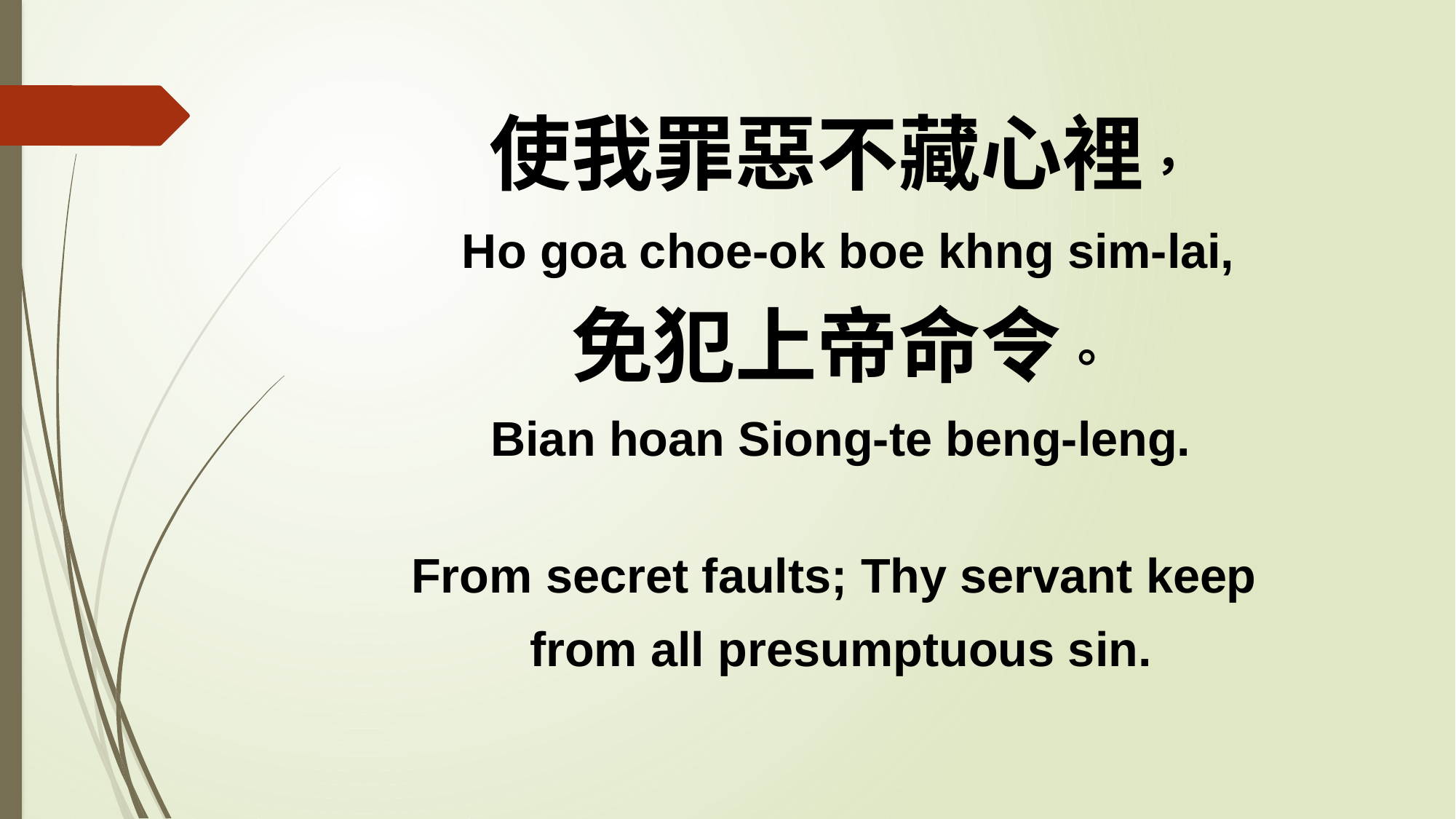

使我罪惡不藏心裡，
 Ho goa choe-ok boe khng sim-lai,
免犯上帝命令。
Bian hoan Siong-te beng-leng.

From secret faults; Thy servant keep
from all presumptuous sin.